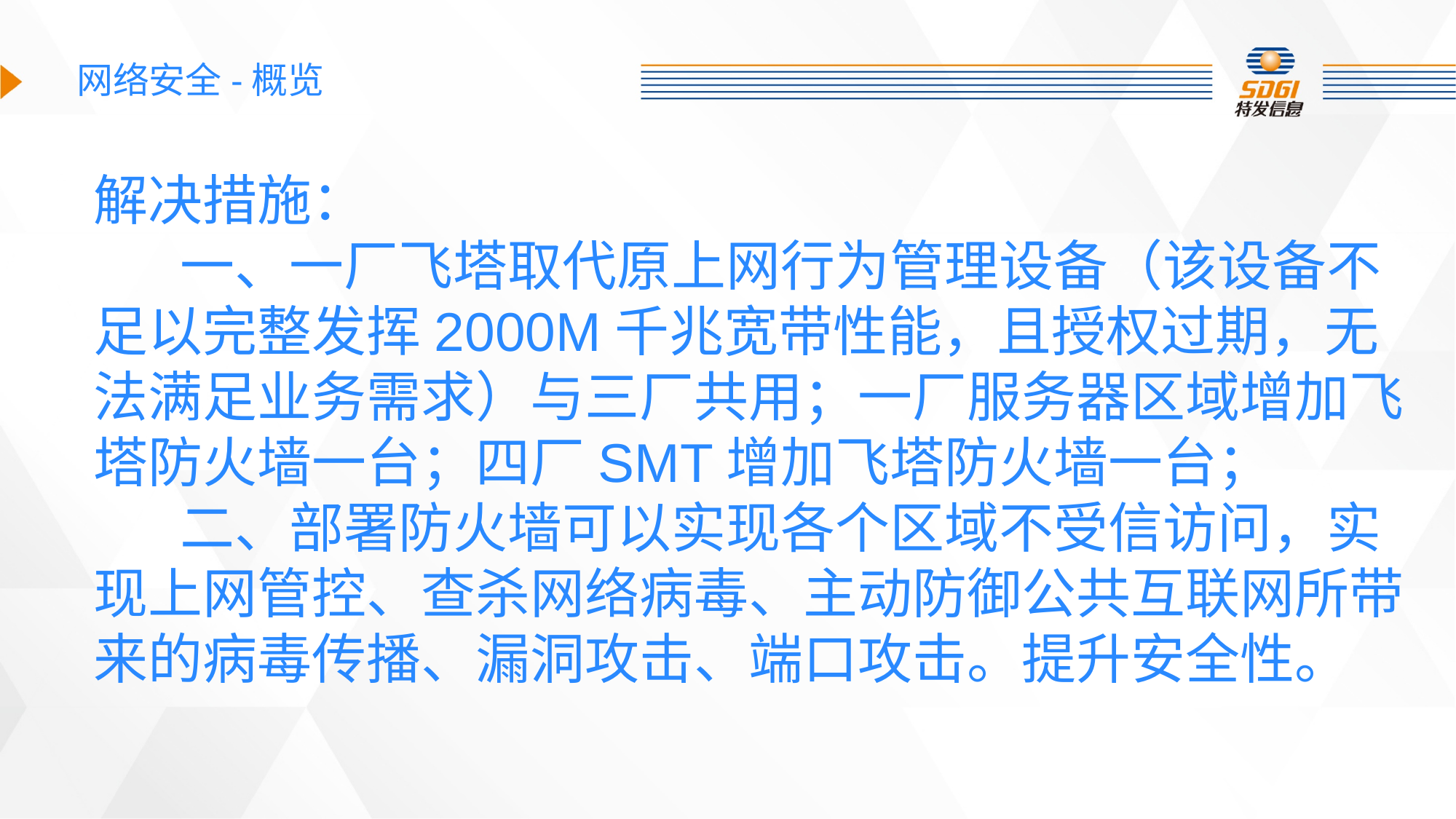

# 网络安全-概览

解决措施：
      一、一厂飞塔取代原上网行为管理设备（该设备不足以完整发挥2000M千兆宽带性能，且授权过期，无法满足业务需求）与三厂共用；一厂服务器区域增加飞塔防火墙一台；四厂SMT增加飞塔防火墙一台；
      二、部署防火墙可以实现各个区域不受信访问，实现上网管控、查杀网络病毒、主动防御公共互联网所带来的病毒传播、漏洞攻击、端口攻击。提升安全性。